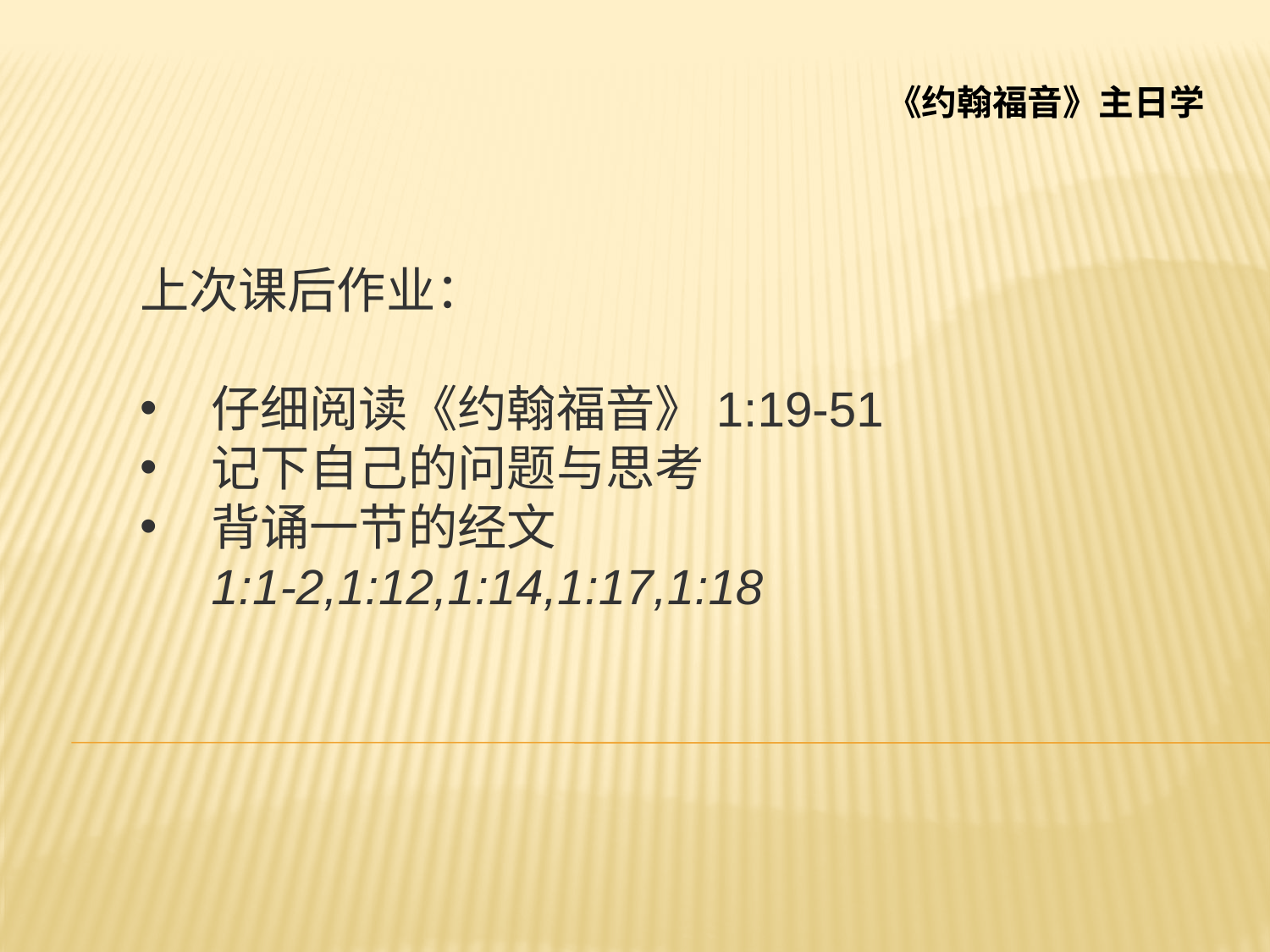

# 《约翰福音》主日学
上次课后作业：

仔细阅读《约翰福音》1:19-51
记下自己的问题与思考
背诵一节的经文
	1:1-2,1:12,1:14,1:17,1:18